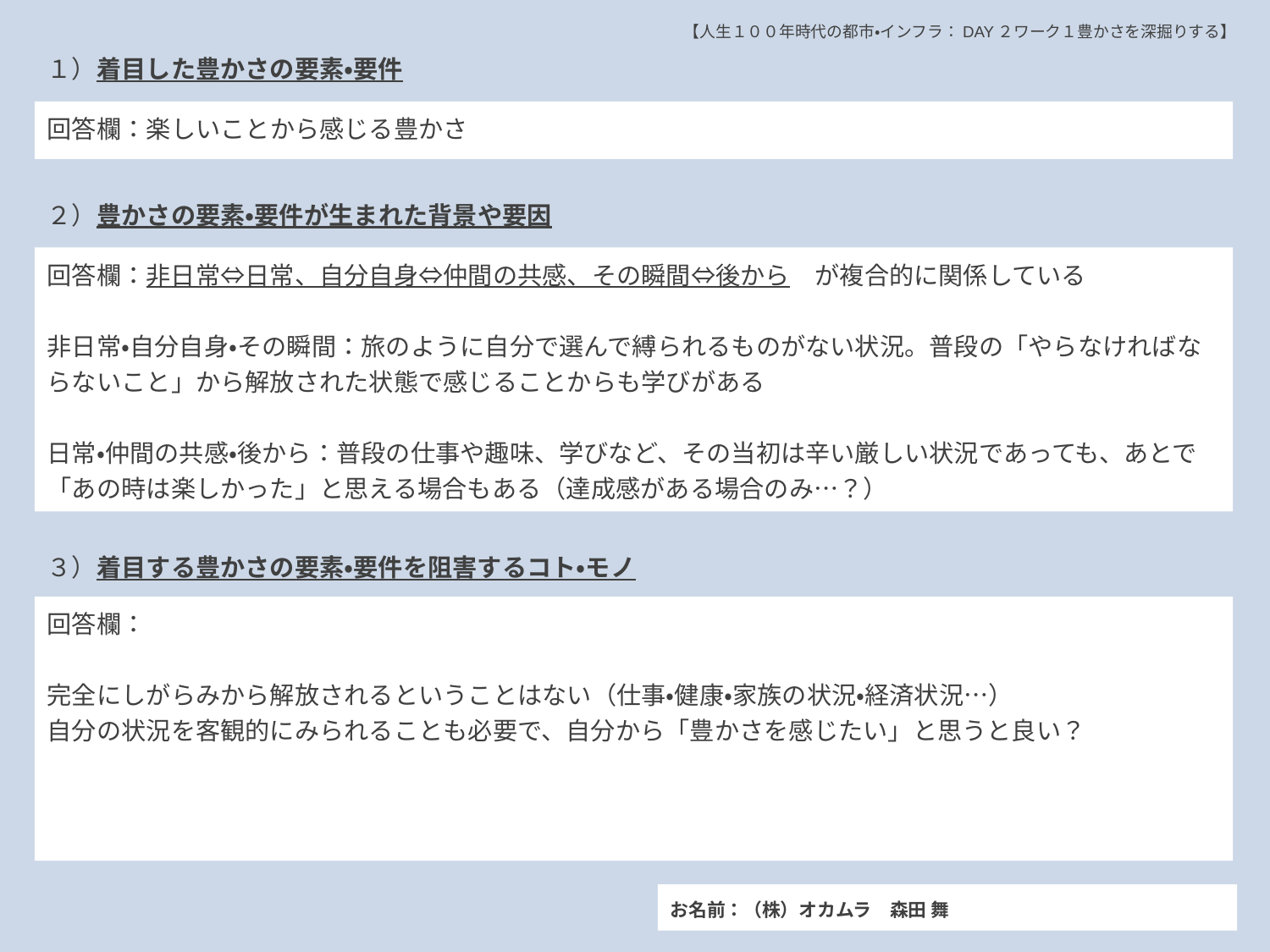

【人生１００年時代の都市・インフラ：DAY２ワーク１豊かさを深掘りする】
１）着目した豊かさの要素・要件
# 回答欄：楽しいことから感じる豊かさ
２）豊かさの要素・要件が生まれた背景や要因
回答欄：非日常⇔日常、自分自身⇔仲間の共感、その瞬間⇔後から　が複合的に関係している

非日常・自分自身・その瞬間：旅のように自分で選んで縛られるものがない状況。普段の「やらなければならないこと」から解放された状態で感じることからも学びがある

日常・仲間の共感・後から：普段の仕事や趣味、学びなど、その当初は辛い厳しい状況であっても、あとで「あの時は楽しかった」と思える場合もある（達成感がある場合のみ…？）

３）着目する豊かさの要素・要件を阻害するコト・モノ
回答欄：

完全にしがらみから解放されるということはない（仕事・健康・家族の状況・経済状況…）
自分の状況を客観的にみられることも必要で、自分から「豊かさを感じたい」と思うと良い？
お名前：（株）オカムラ　森田 舞